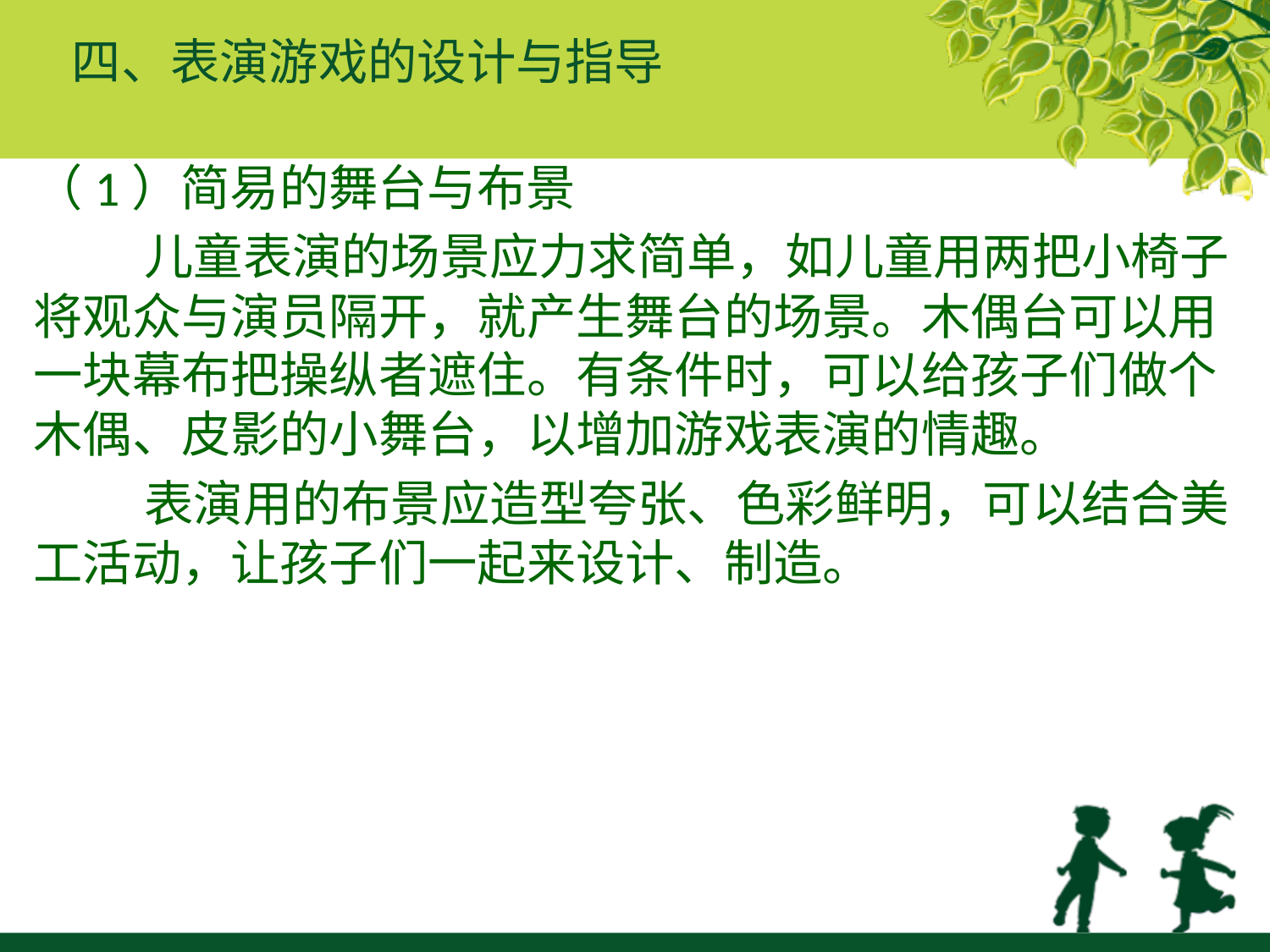

# 四、表演游戏的设计与指导
（1）简易的舞台与布景
         儿童表演的场景应力求简单，如儿童用两把小椅子将观众与演员隔开，就产生舞台的场景。木偶台可以用一块幕布把操纵者遮住。有条件时，可以给孩子们做个木偶、皮影的小舞台，以增加游戏表演的情趣。
         表演用的布景应造型夸张、色彩鲜明，可以结合美工活动，让孩子们一起来设计、制造。